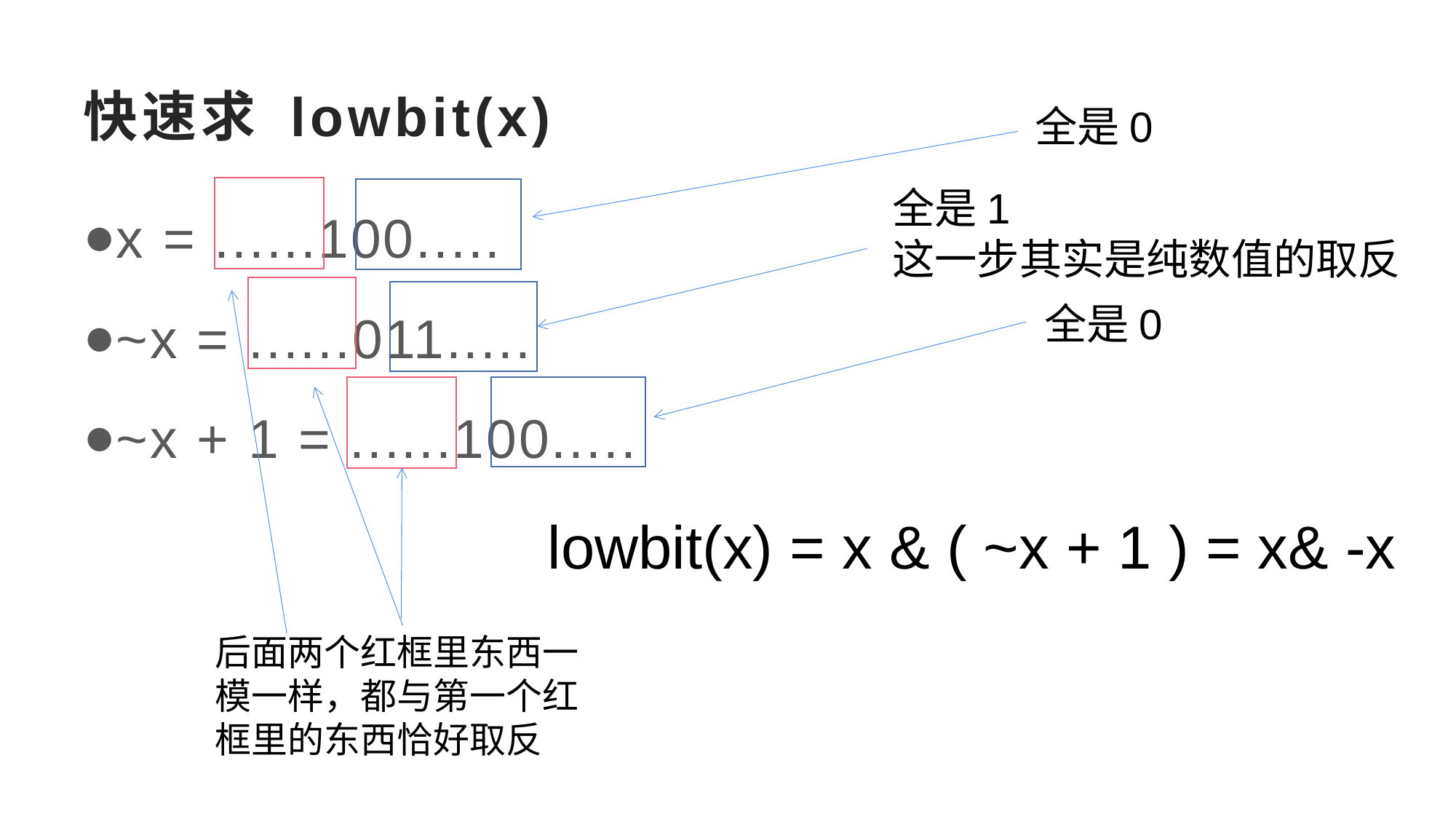

# 快速求 lowbit(x)
全是0
全是1
这一步其实是纯数值的取反

x = ......100.....
~x = ......011.....
~x + 1 = ......100.....

全是0

lowbit(x) = x & ( ~x + 1 ) = x& -x
后面两个红框里东西一模一样，都与第一个红框里的东西恰好取反